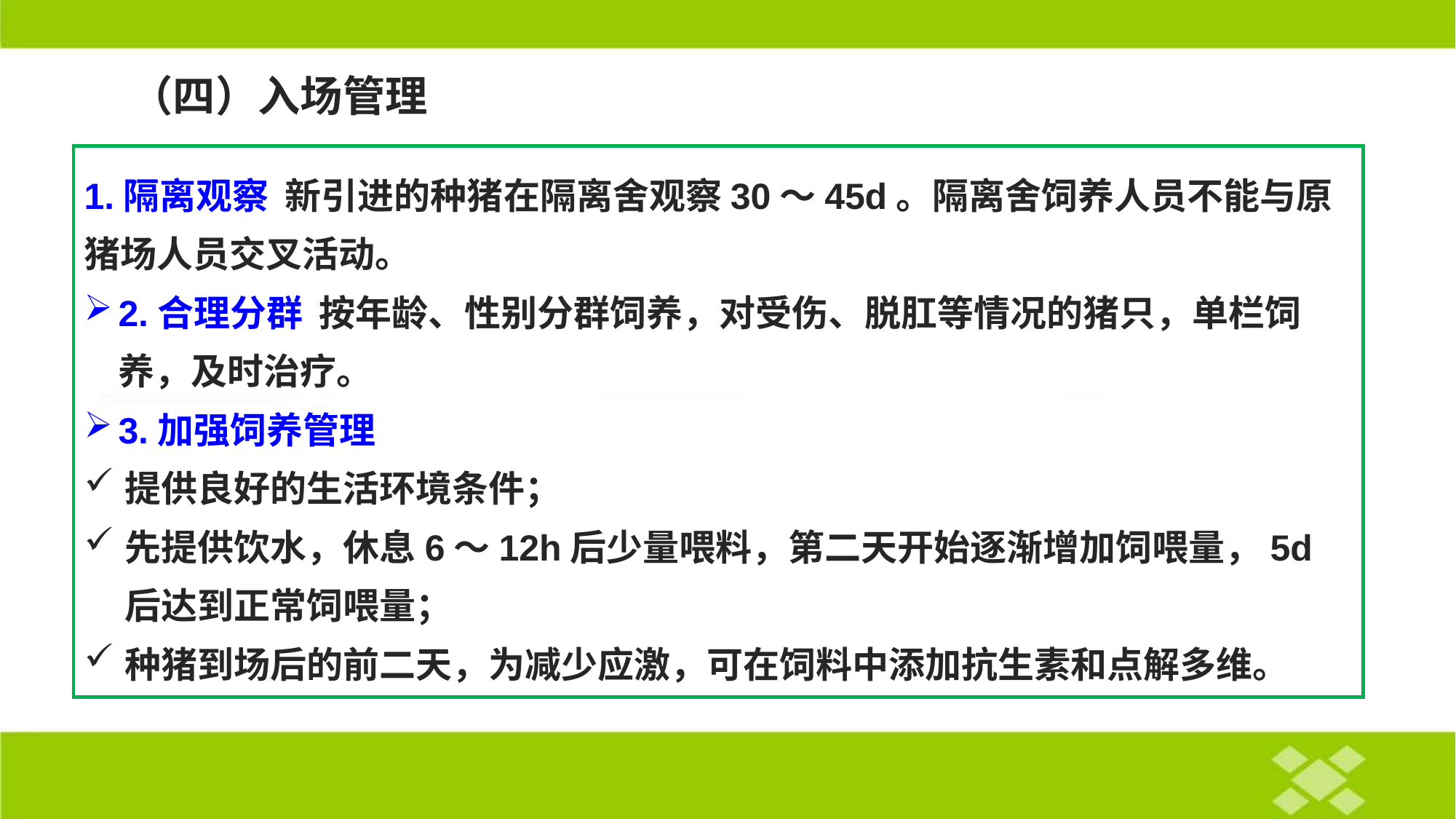

# （四）入场管理
1.隔离观察  新引进的种猪在隔离舍观察30～45d。隔离舍饲养人员不能与原猪场人员交叉活动。
2.合理分群  按年龄、性别分群饲养，对受伤、脱肛等情况的猪只，单栏饲养，及时治疗。
3.加强饲养管理
提供良好的生活环境条件；
先提供饮水，休息6～12h后少量喂料，第二天开始逐渐增加饲喂量，5d后达到正常饲喂量；
种猪到场后的前二天，为减少应激，可在饲料中添加抗生素和点解多维。